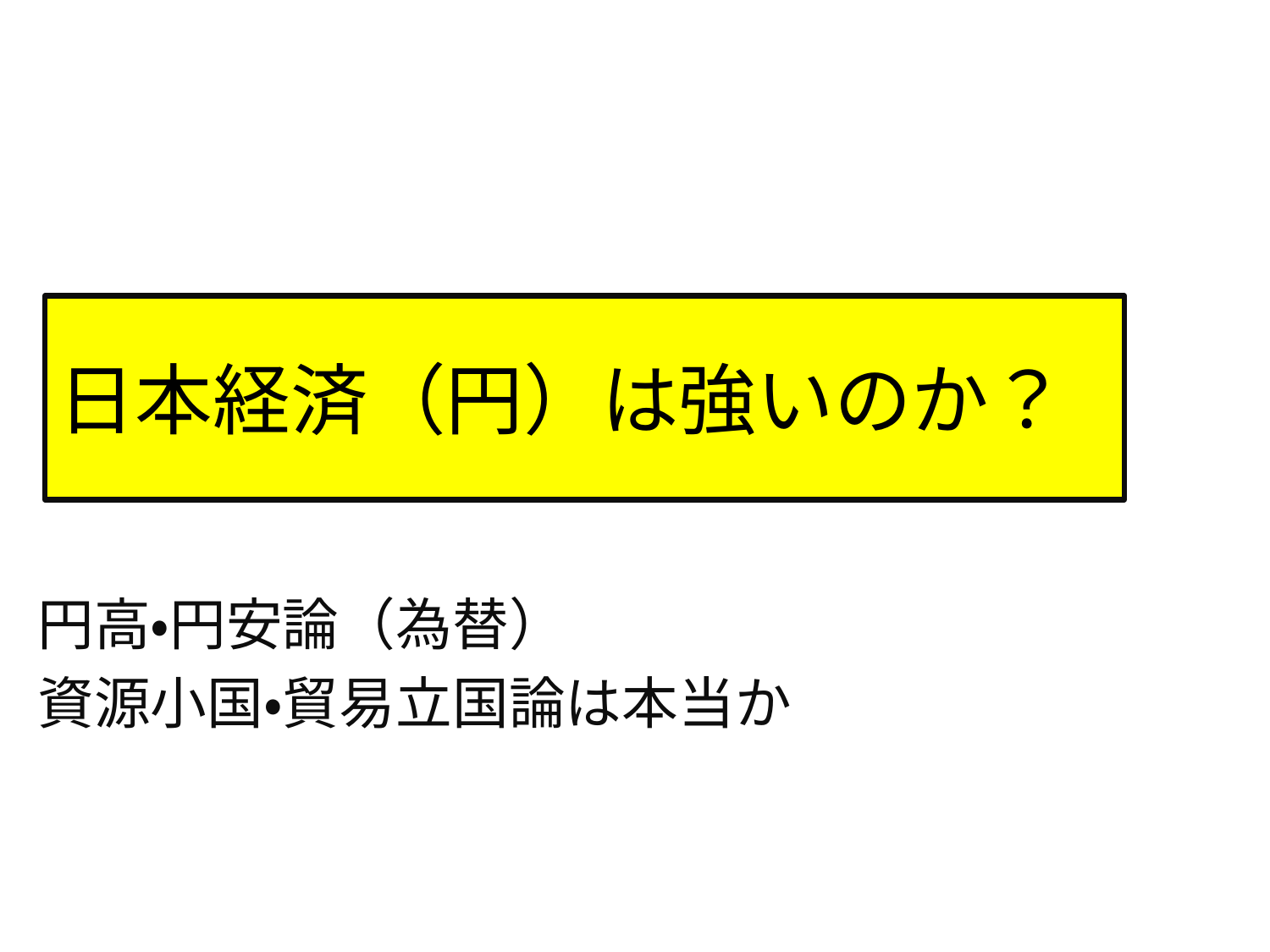

# 日本経済（円）は強いのか？
円高・円安論（為替）
資源小国・貿易立国論は本当か